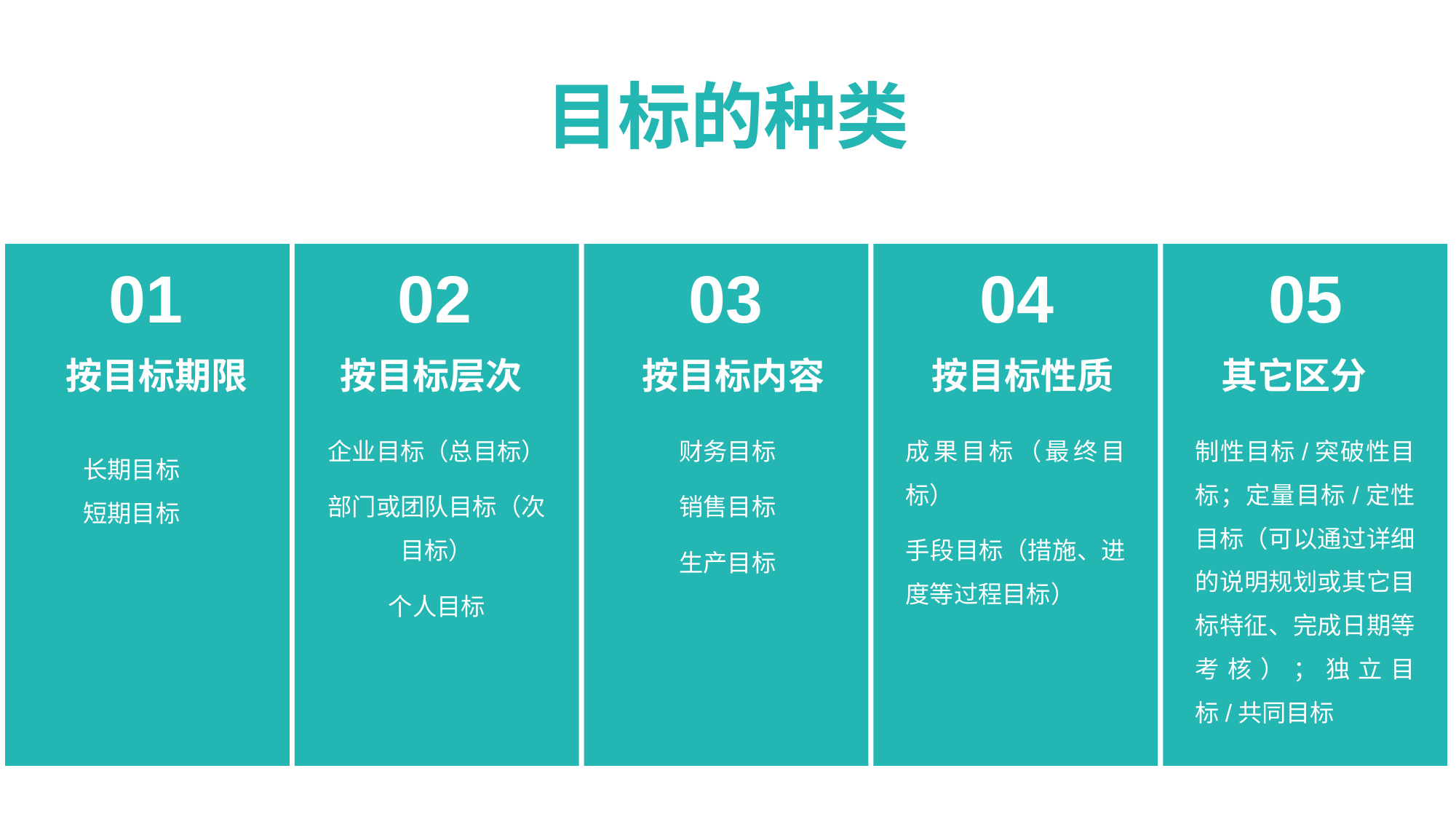

目标的种类

01
02
03
04
05
按目标期限
按目标层次
按目标内容
按目标性质
其它区分
企业目标（总目标）
部门或团队目标（次目标）
个人目标
财务目标
销售目标
生产目标
成果目标（最终目标）
手段目标（措施、进度等过程目标）
制性目标/突破性目标；定量目标/定性目标（可以通过详细的说明规划或其它目标特征、完成日期等考核）；独立目标/共同目标
长期目标
短期目标